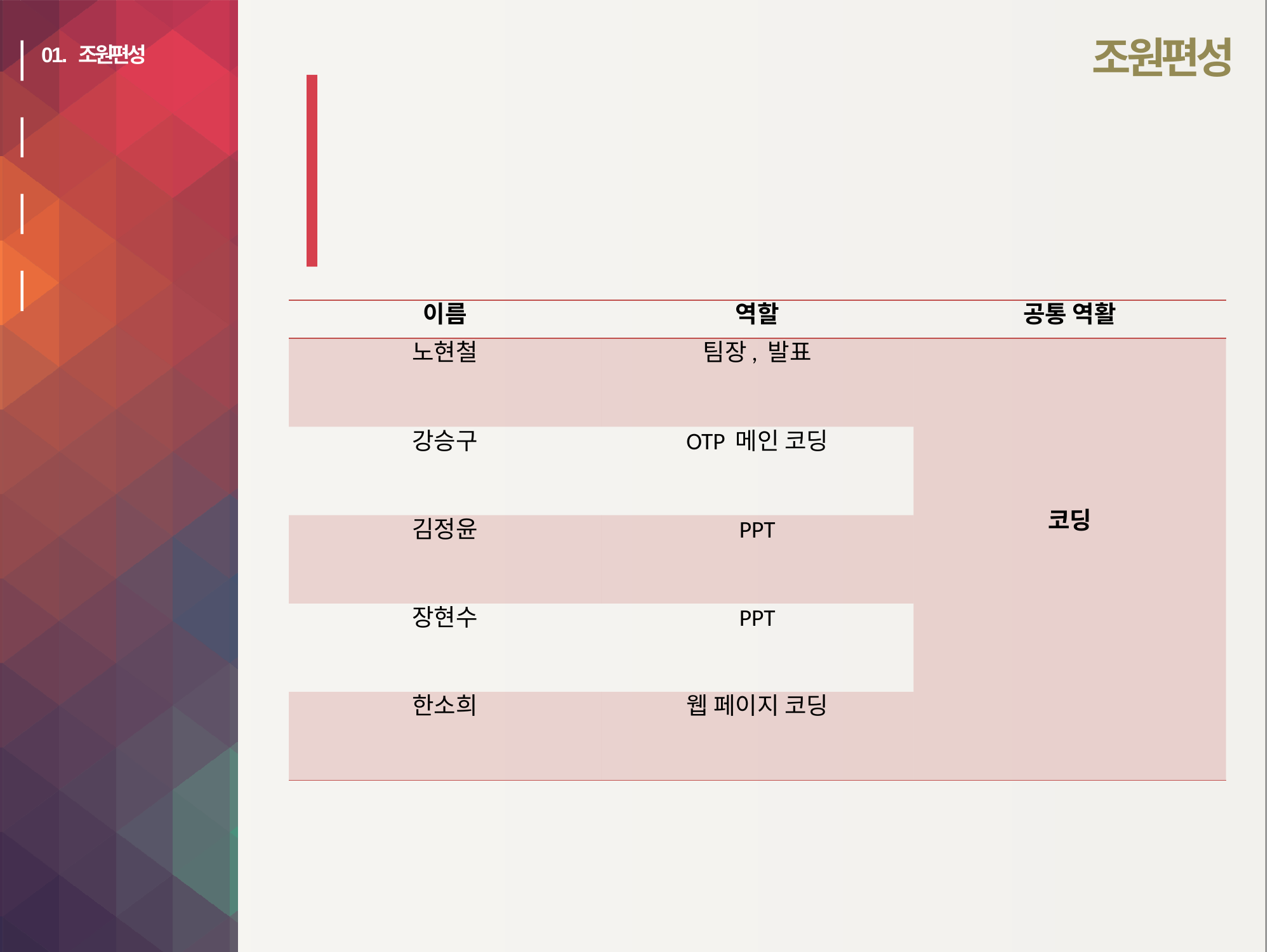

# 조원편성
01. 조원편성

| 이름 | 역할 | 공통 역활 |
| --- | --- | --- |
| 노현철 | 팀장, 발표 | 코딩 |
| 강승구 | OTP 메인 코딩 |  |
| 김정윤 | PPT |  |
| 장현수 | PPT |  |
| 한소희 | 웹 페이지 코딩 |  |